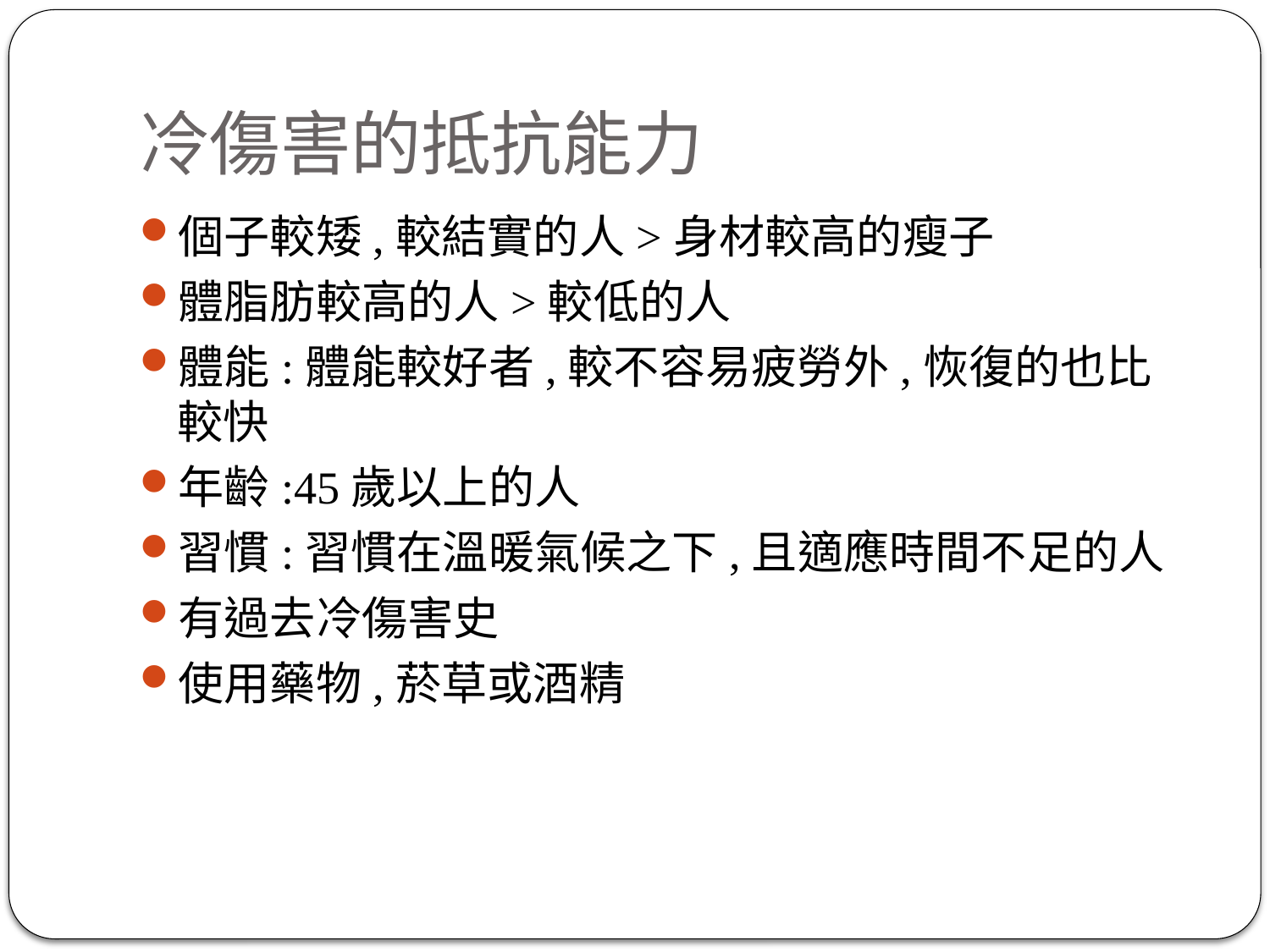

# 冷傷害的抵抗能力
個子較矮,較結實的人>身材較高的瘦子
體脂肪較高的人>較低的人
體能:體能較好者,較不容易疲勞外,恢復的也比較快
年齡:45歲以上的人
習慣:習慣在溫暖氣候之下,且適應時間不足的人
有過去冷傷害史
使用藥物,菸草或酒精